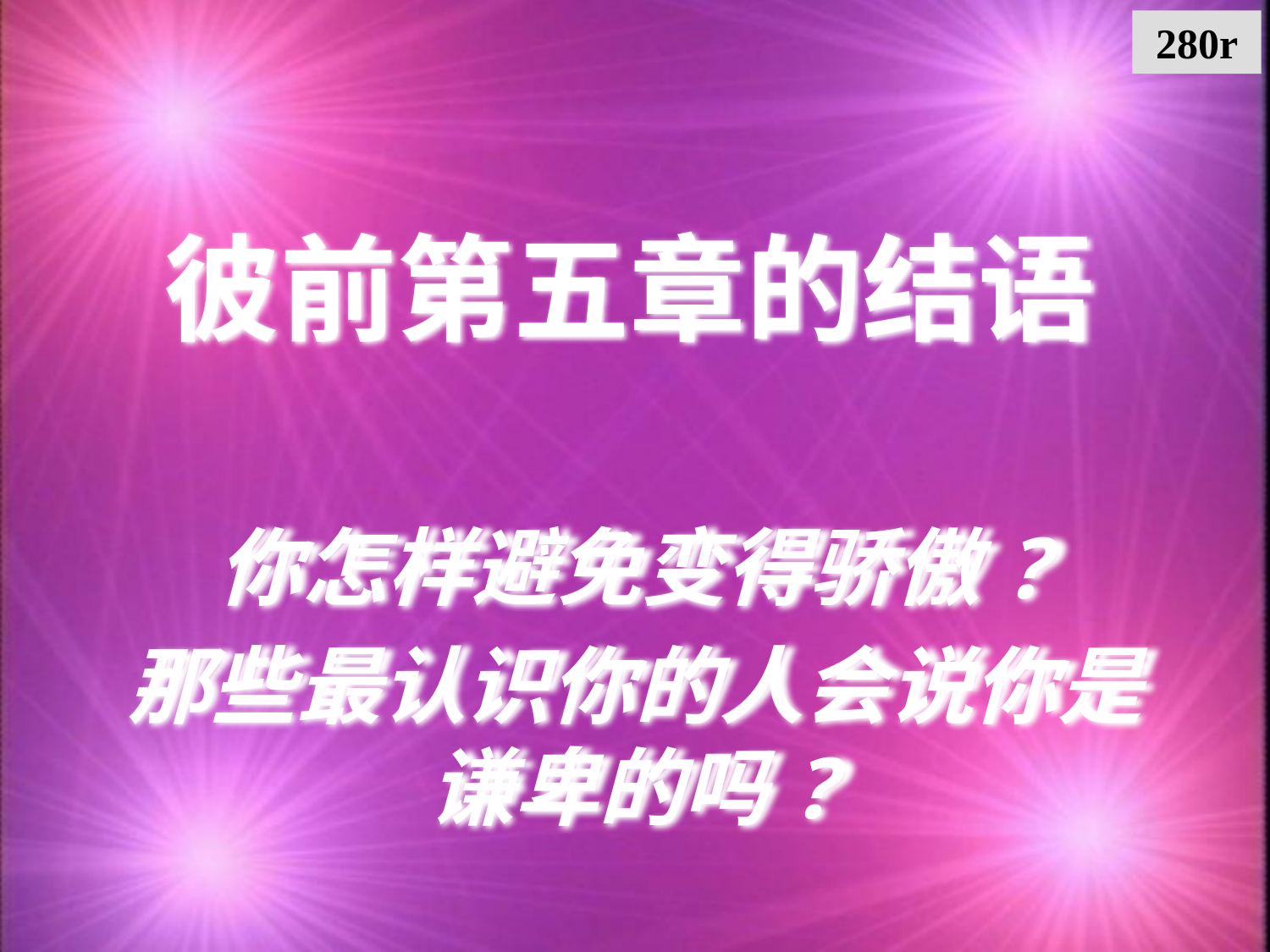

280r
# 彼前第五章的结语
你怎样避免变得骄傲?
那些最认识你的人会说你是谦卑的吗?